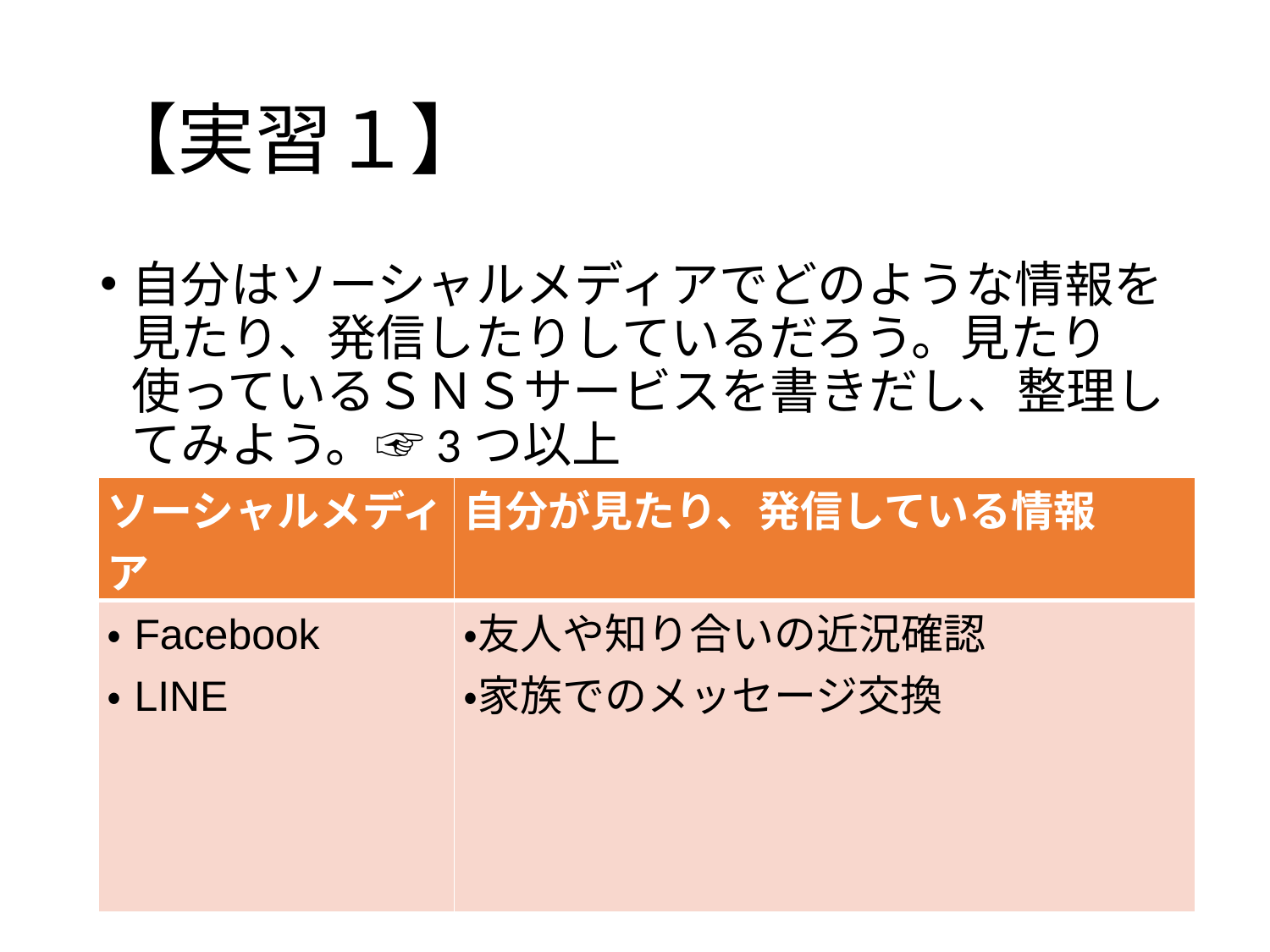

# 【実習１】
自分はソーシャルメディアでどのような情報を見たり、発信したりしているだろう。見たり使っているＳＮＳサービスを書きだし、整理してみよう。☞3つ以上

| ソーシャルメディア | 自分が見たり、発信している情報 |
| --- | --- |
| ・Facebook ・LINE | ・友人や知り合いの近況確認 ・家族でのメッセージ交換 |